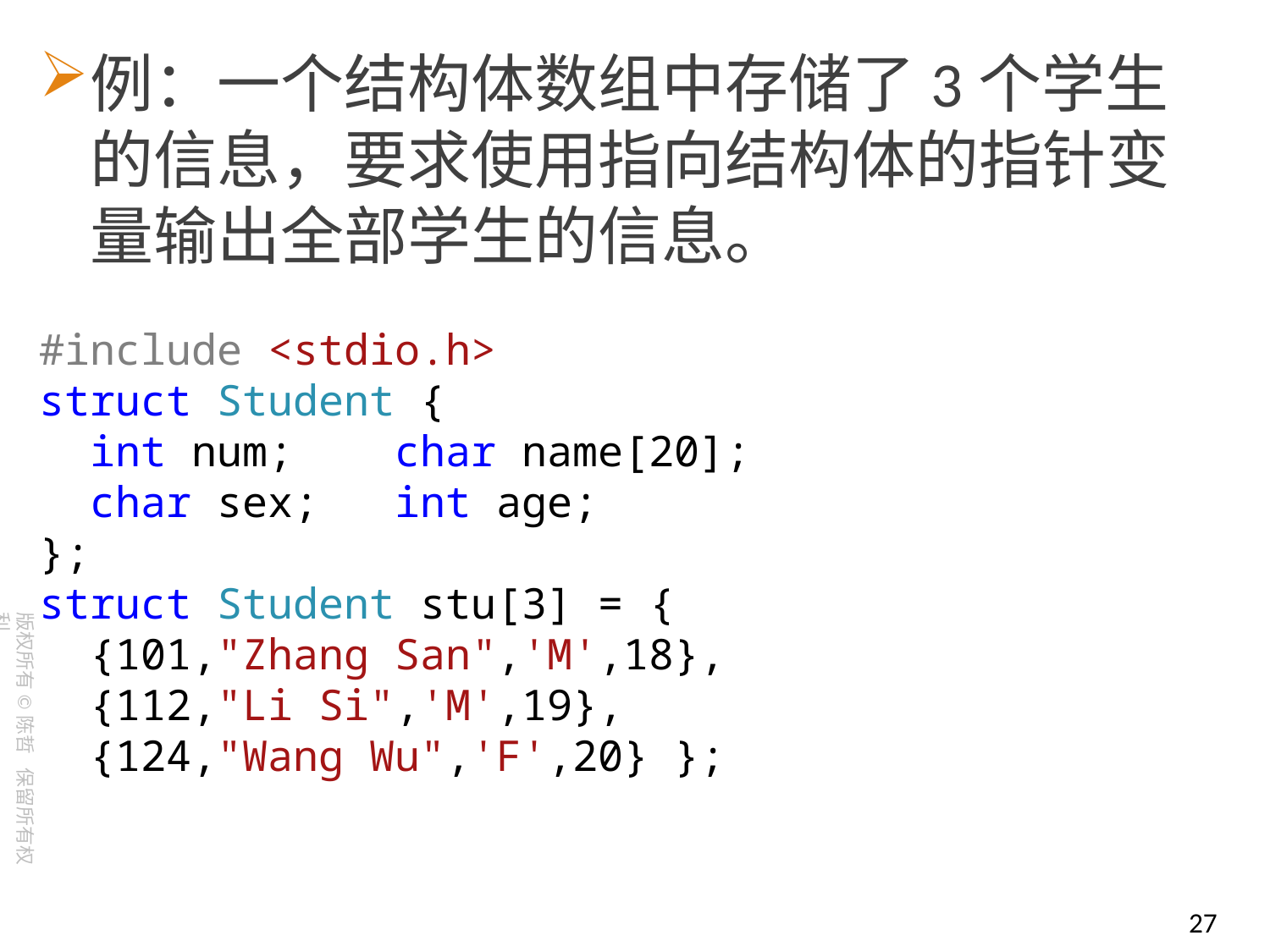

例：一个结构体数组中存储了3个学生的信息，要求使用指向结构体的指针变量输出全部学生的信息。

#include <stdio.h>
struct Student {
  int num;    char name[20];
  char sex;   int age;
};
struct Student stu[3] = {
  {101,"Zhang San",'M',18},
  {112,"Li Si",'M',19},
  {124,"Wang Wu",'F',20} };
27